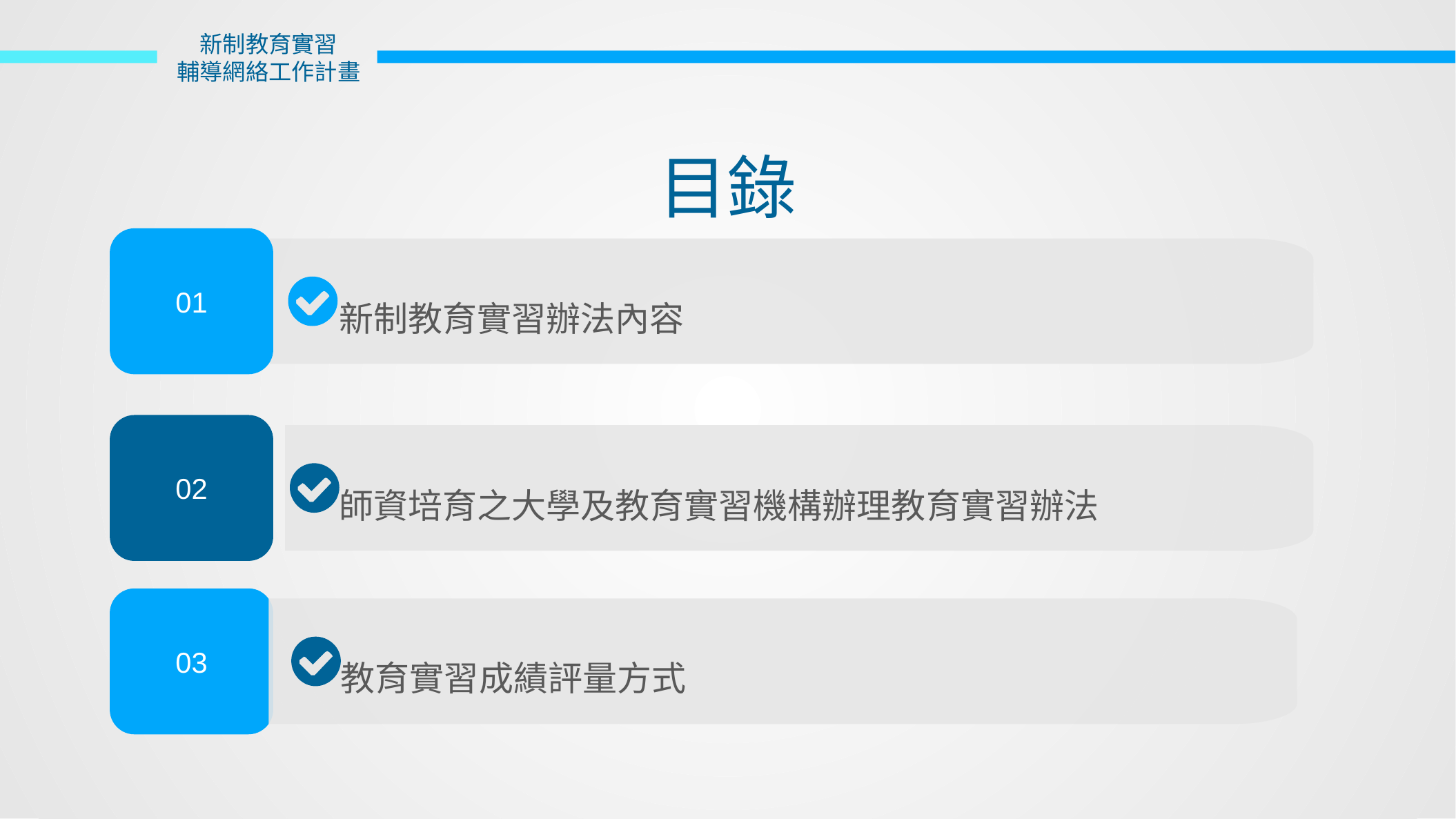

新制教育實習
輔導網絡工作計畫

目錄
01

新制教育實習辦法內容
02

師資培育之大學及教育實習機構辦理教育實習辦法
03

教育實習成績評量方式